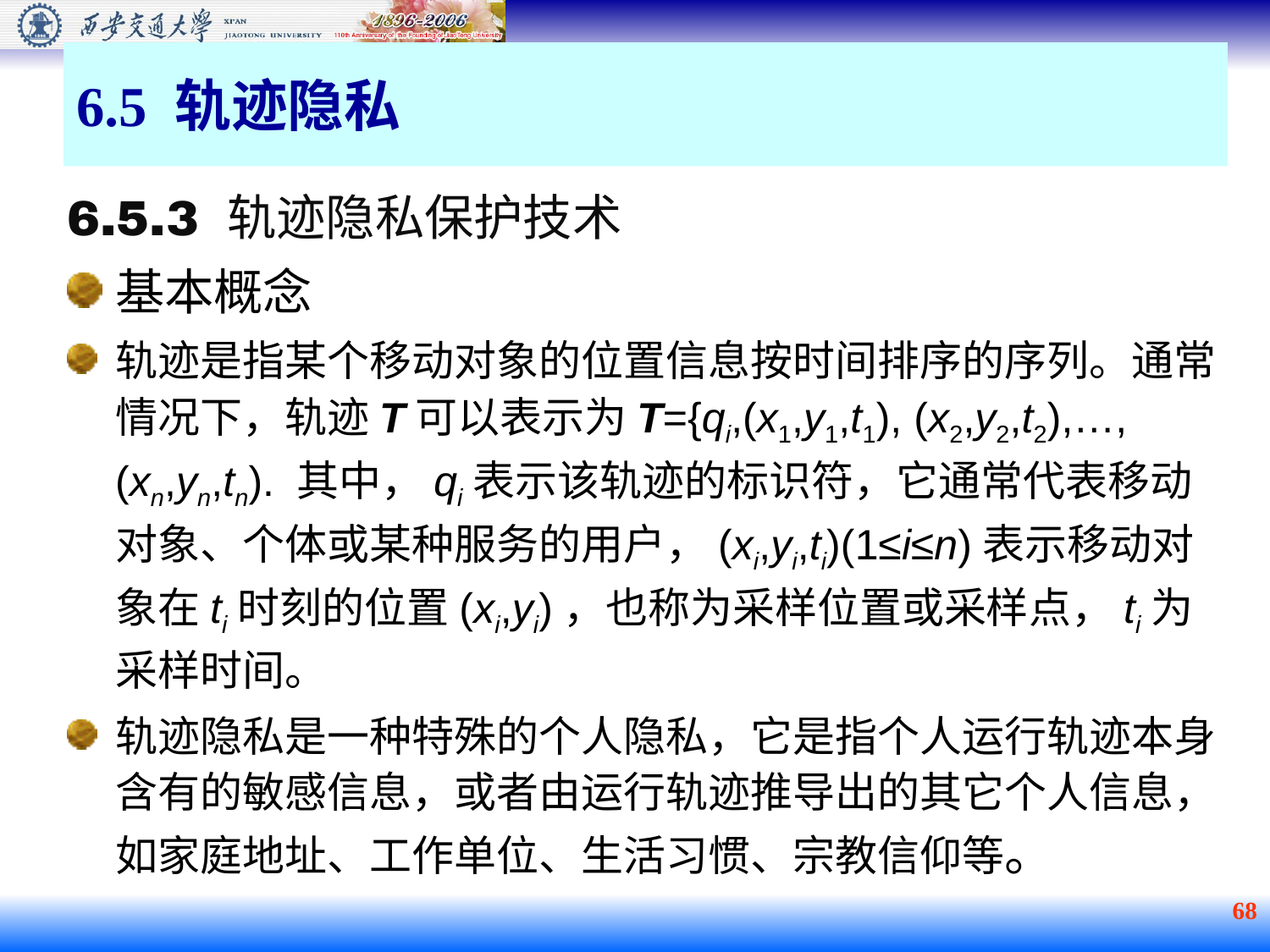

6.5 轨迹隐私

6.5.3 轨迹隐私保护技术
基本概念
轨迹是指某个移动对象的位置信息按时间排序的序列。通常情况下，轨迹T可以表示为T={qi,(x1,y1,t1), (x2,y2,t2),…, (xn,yn,tn). 其中，qi表示该轨迹的标识符，它通常代表移动对象、个体或某种服务的用户，(xi,yi,ti)(1≤i≤n)表示移动对象在ti时刻的位置(xi,yi)，也称为采样位置或采样点，ti为采样时间。
轨迹隐私是一种特殊的个人隐私，它是指个人运行轨迹本身含有的敏感信息，或者由运行轨迹推导出的其它个人信息，如家庭地址、工作单位、生活习惯、宗教信仰等。
 68